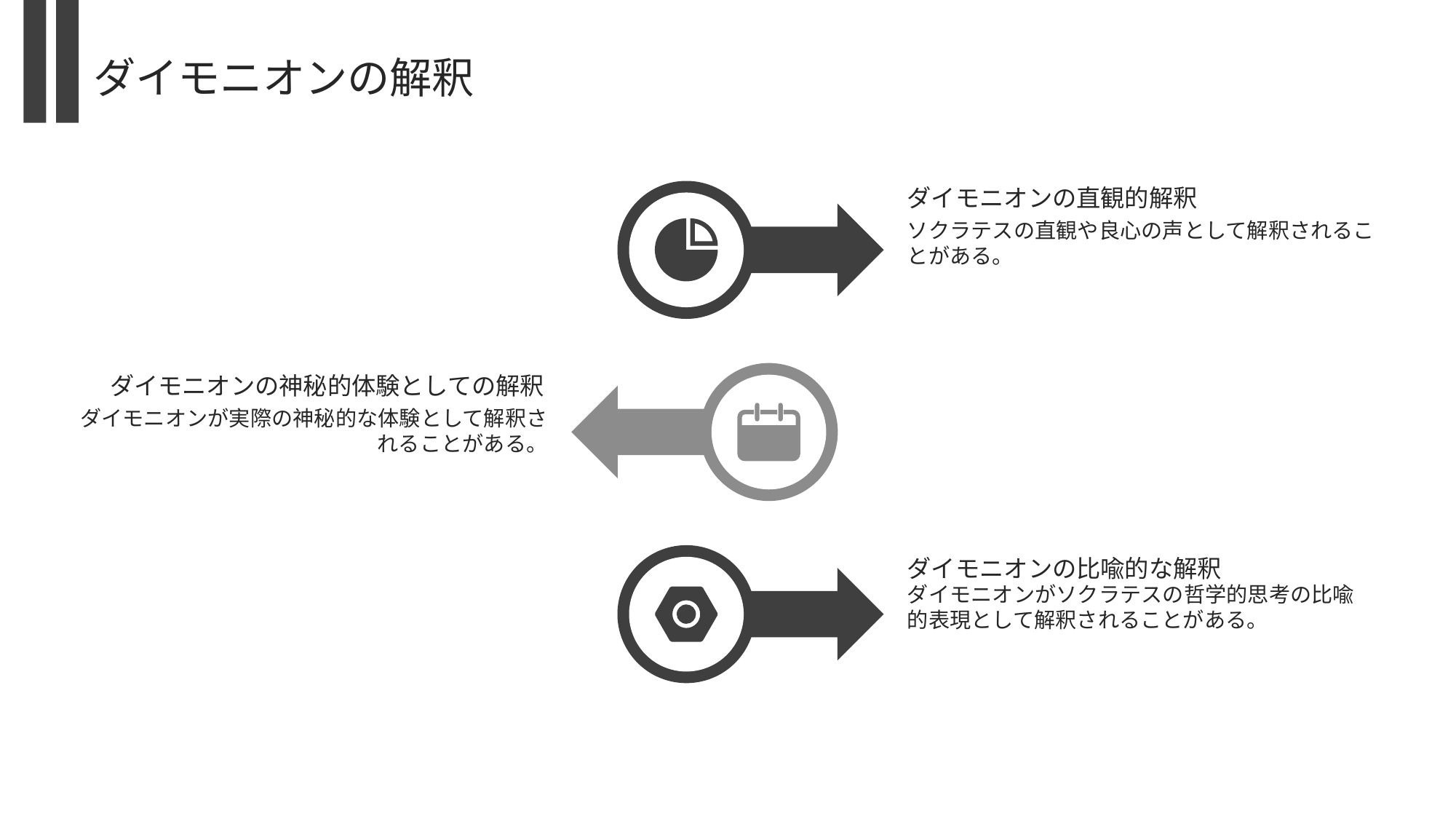

ダイモニオンの解釈
ダイモニオンの直観的解釈

ソクラテスの直観や良心の声として解釈されることがある。

ダイモニオンの神秘的体験としての解釈

ダイモニオンが実際の神秘的な体験として解釈されることがある。
ダイモニオンの比喩的な解釈

ダイモニオンがソクラテスの哲学的思考の比喩的表現として解釈されることがある。